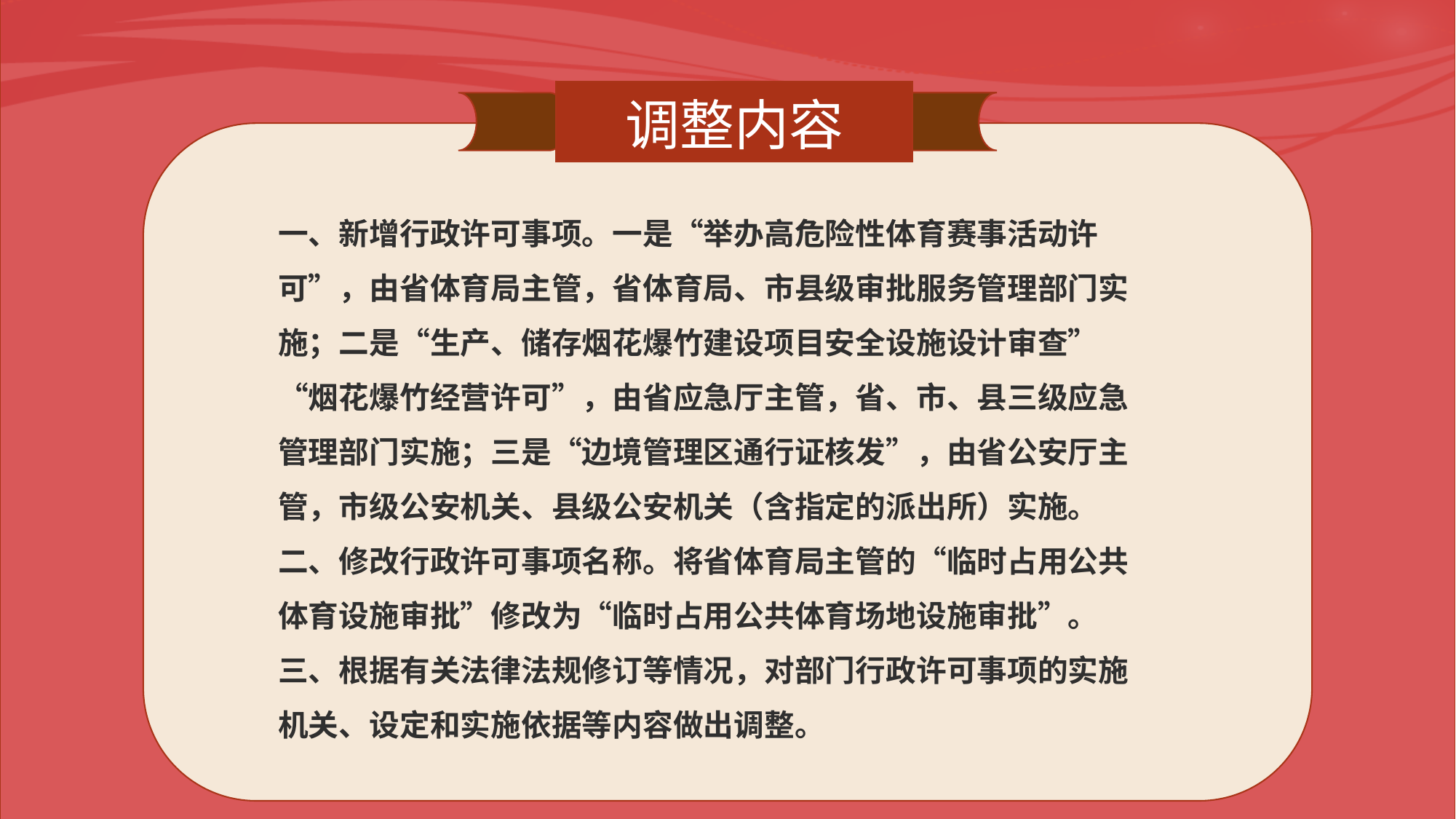

调整内容

一、新增行政许可事项。一是“举办高危险性体育赛事活动许可”，由省体育局主管，省体育局、市县级审批服务管理部门实施；二是“生产、储存烟花爆竹建设项目安全设施设计审查”“烟花爆竹经营许可”，由省应急厅主管，省、市、县三级应急管理部门实施；三是“边境管理区通行证核发”，由省公安厅主管，市级公安机关、县级公安机关（含指定的派出所）实施。
二、修改行政许可事项名称。将省体育局主管的“临时占用公共体育设施审批”修改为“临时占用公共体育场地设施审批”。
三、根据有关法律法规修订等情况，对部门行政许可事项的实施机关、设定和实施依据等内容做出调整。